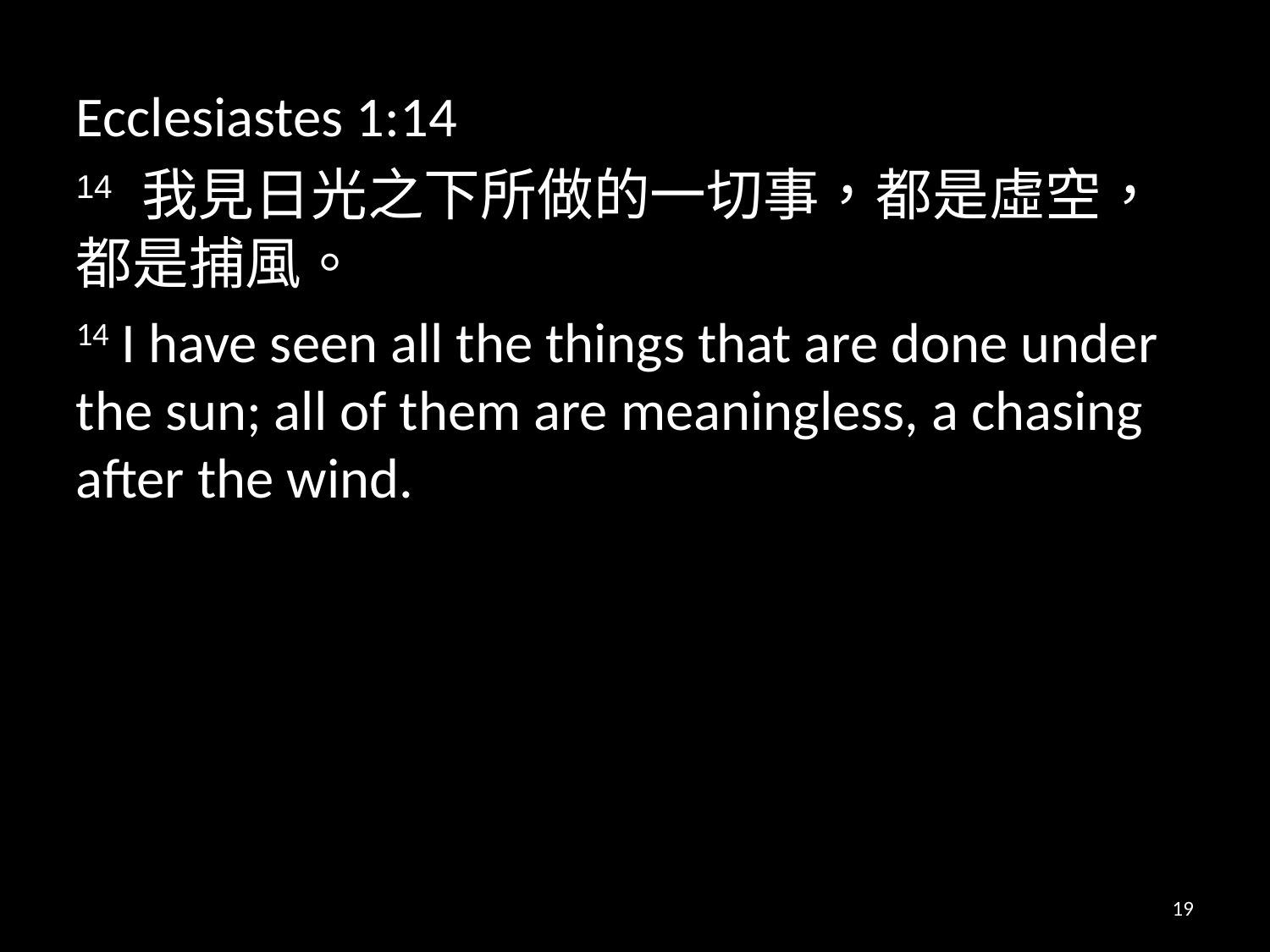

Ecclesiastes 1:14
14 我見日光之下所做的一切事，都是虛空，都是捕風。
14 I have seen all the things that are done under the sun; all of them are meaningless, a chasing after the wind.

19